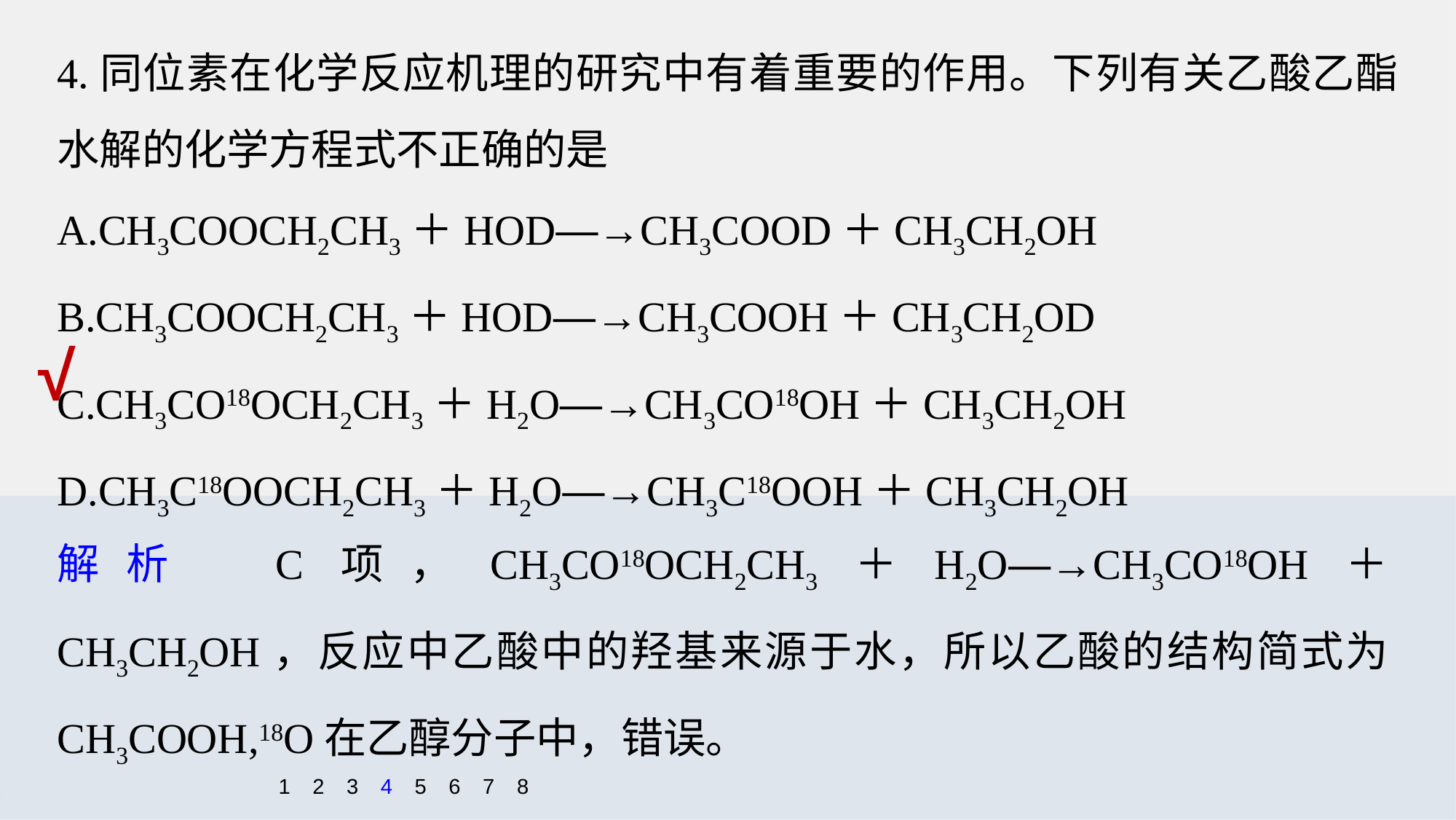

4.同位素在化学反应机理的研究中有着重要的作用。下列有关乙酸乙酯水解的化学方程式不正确的是
A.CH3COOCH2CH3＋HOD―→CH3COOD＋CH3CH2OH
B.CH3COOCH2CH3＋HOD―→CH3COOH＋CH3CH2OD
C.CH3CO18OCH2CH3＋H2O―→CH3CO18OH＋CH3CH2OH
D.CH3C18OOCH2CH3＋H2O―→CH3C18OOH＋CH3CH2OH
√
解析　C项，CH3CO18OCH2CH3＋H2O―→CH3CO18OH＋CH3CH2OH，反应中乙酸中的羟基来源于水，所以乙酸的结构简式为CH3COOH,18O在乙醇分子中，错误。
1
2
3
4
5
6
7
8